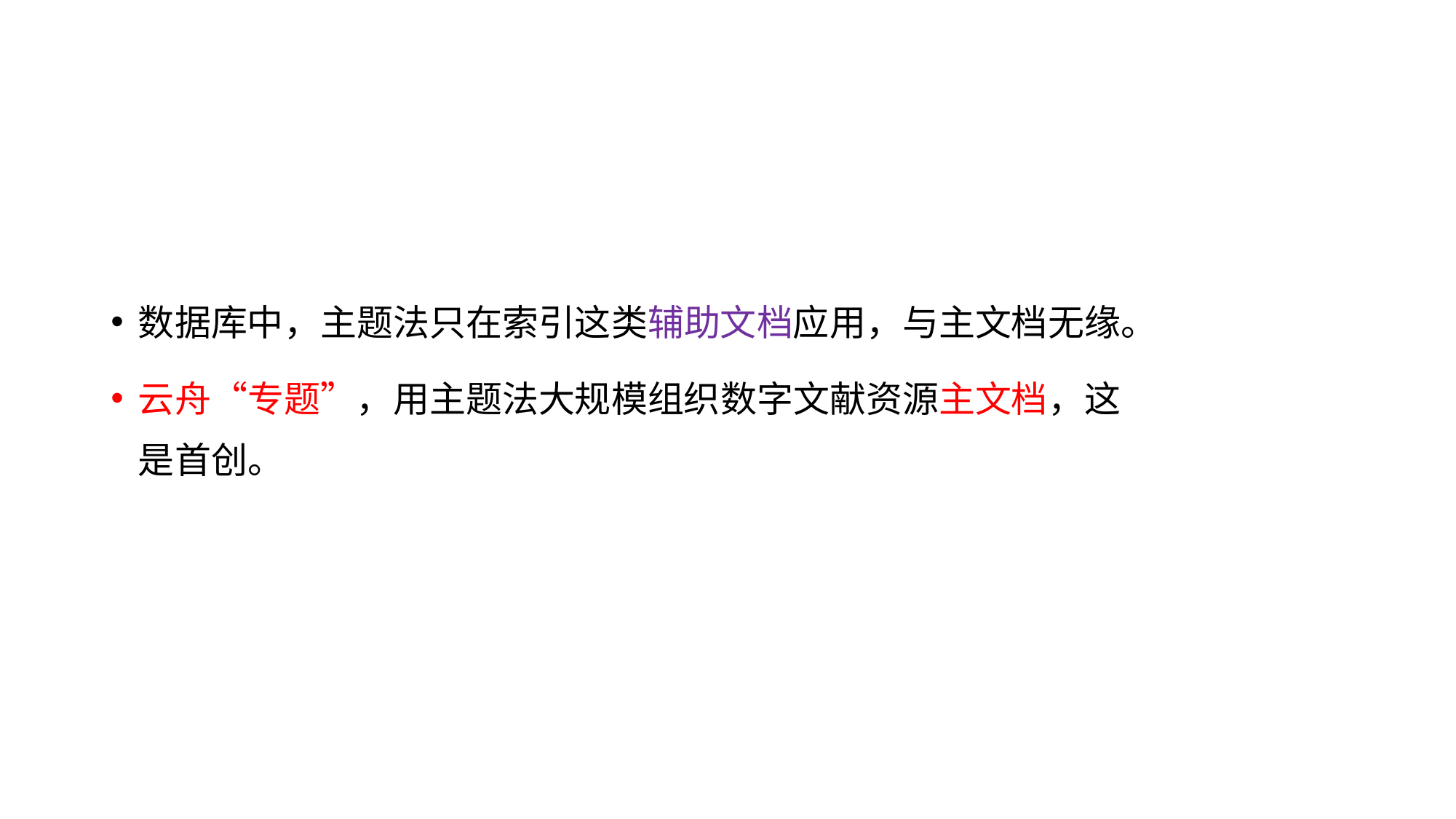

#

数据库中，主题法只在索引这类辅助文档应用，与主文档无缘。
云舟“专题”，用主题法大规模组织数字文献资源主文档，这是首创。